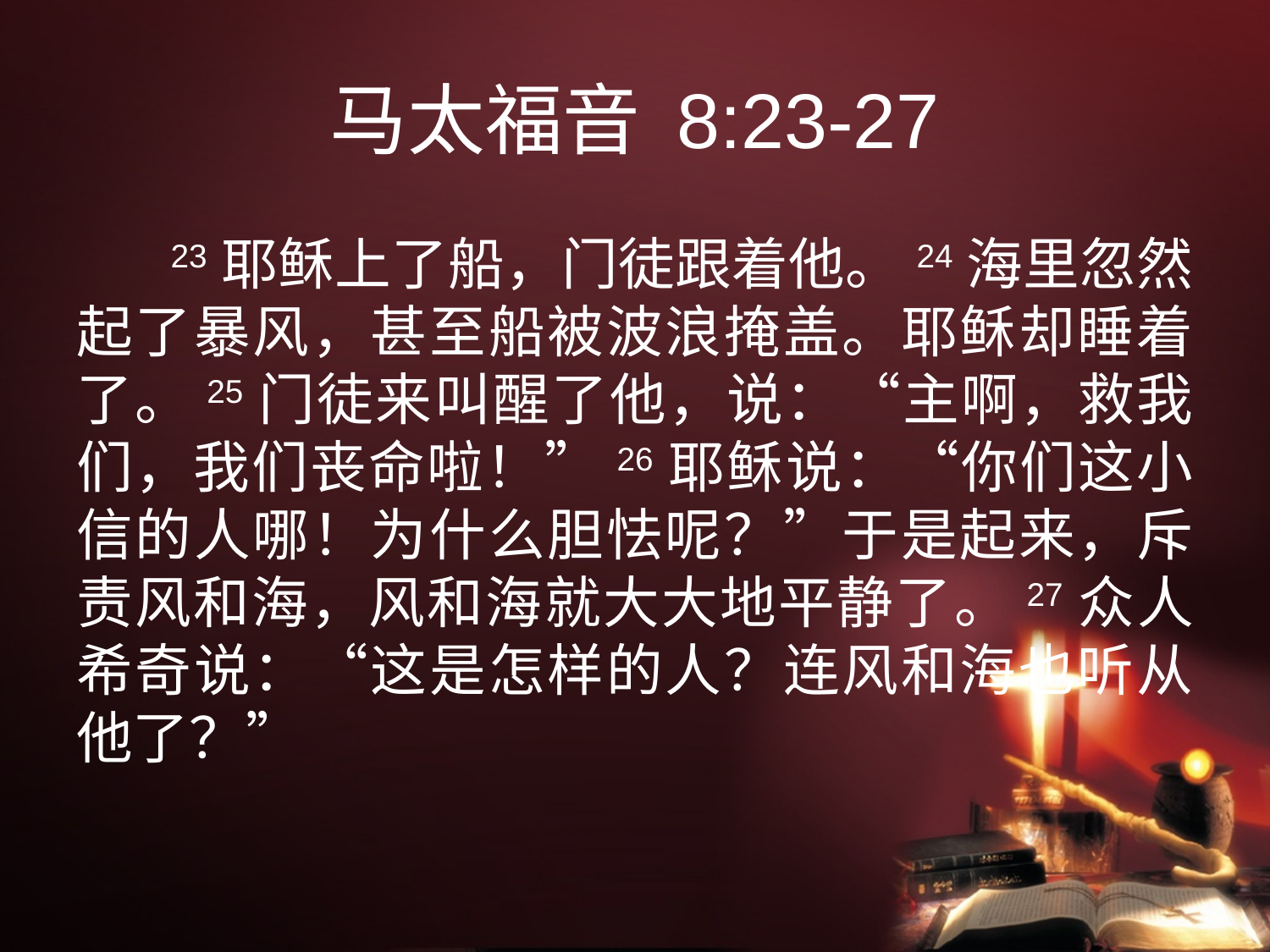

# 马太福音 8:23-27
          23耶稣上了船，门徒跟着他。24海里忽然起了暴风，甚至船被波浪掩盖。耶稣却睡着了。25门徒来叫醒了他，说：“主啊，救我们，我们丧命啦！”26耶稣说：“你们这小信的人哪！为什么胆怯呢？”于是起来，斥责风和海，风和海就大大地平静了。27众人希奇说：“这是怎样的人？连风和海也听从他了？”